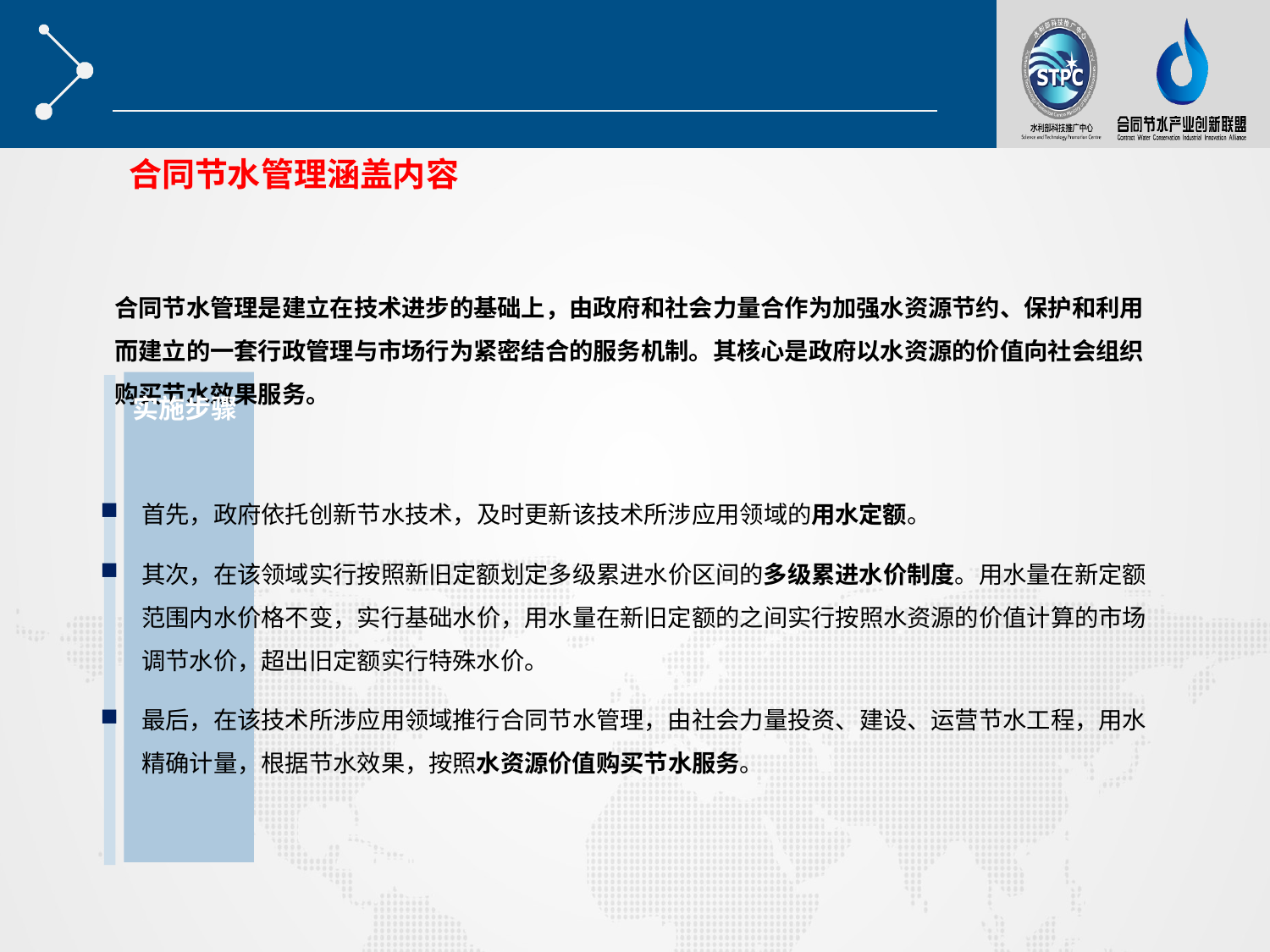

合同节水管理涵盖内容
合同节水管理是建立在技术进步的基础上，由政府和社会力量合作为加强水资源节约、保护和利用而建立的一套行政管理与市场行为紧密结合的服务机制。其核心是政府以水资源的价值向社会组织购买节水效果服务。

首先，政府依托创新节水技术，及时更新该技术所涉应用领域的用水定额。
其次，在该领域实行按照新旧定额划定多级累进水价区间的多级累进水价制度。用水量在新定额范围内水价格不变，实行基础水价，用水量在新旧定额的之间实行按照水资源的价值计算的市场调节水价，超出旧定额实行特殊水价。
最后，在该技术所涉应用领域推行合同节水管理，由社会力量投资、建设、运营节水工程，用水精确计量，根据节水效果，按照水资源价值购买节水服务。

实施步骤